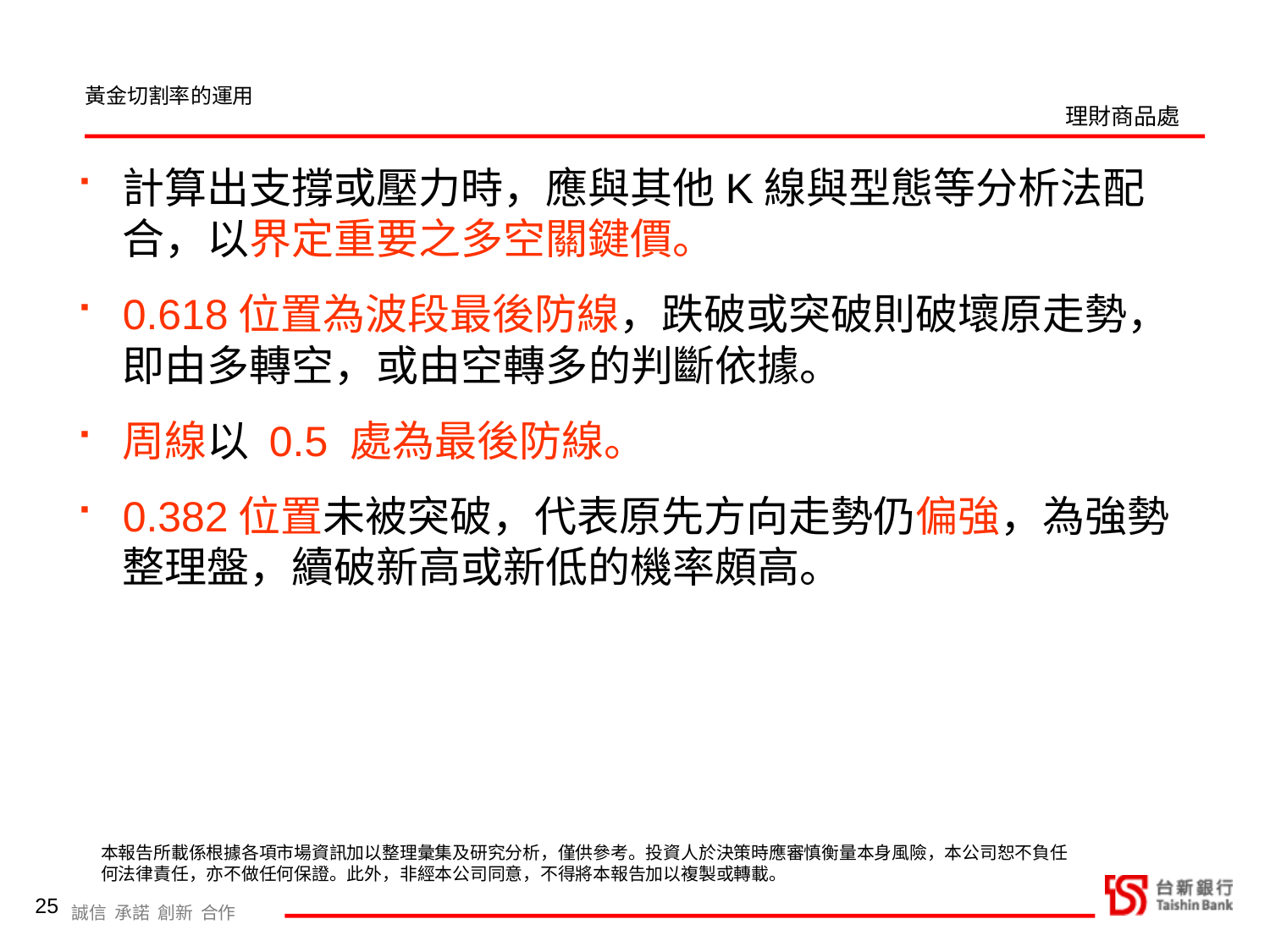

黃金切割率的運用
計算出支撐或壓力時，應與其他K線與型態等分析法配合，以界定重要之多空關鍵價。
0.618位置為波段最後防線，跌破或突破則破壞原走勢，即由多轉空，或由空轉多的判斷依據。
周線以 0.5 處為最後防線。
0.382位置未被突破，代表原先方向走勢仍偏強，為強勢整理盤，續破新高或新低的機率頗高。
25